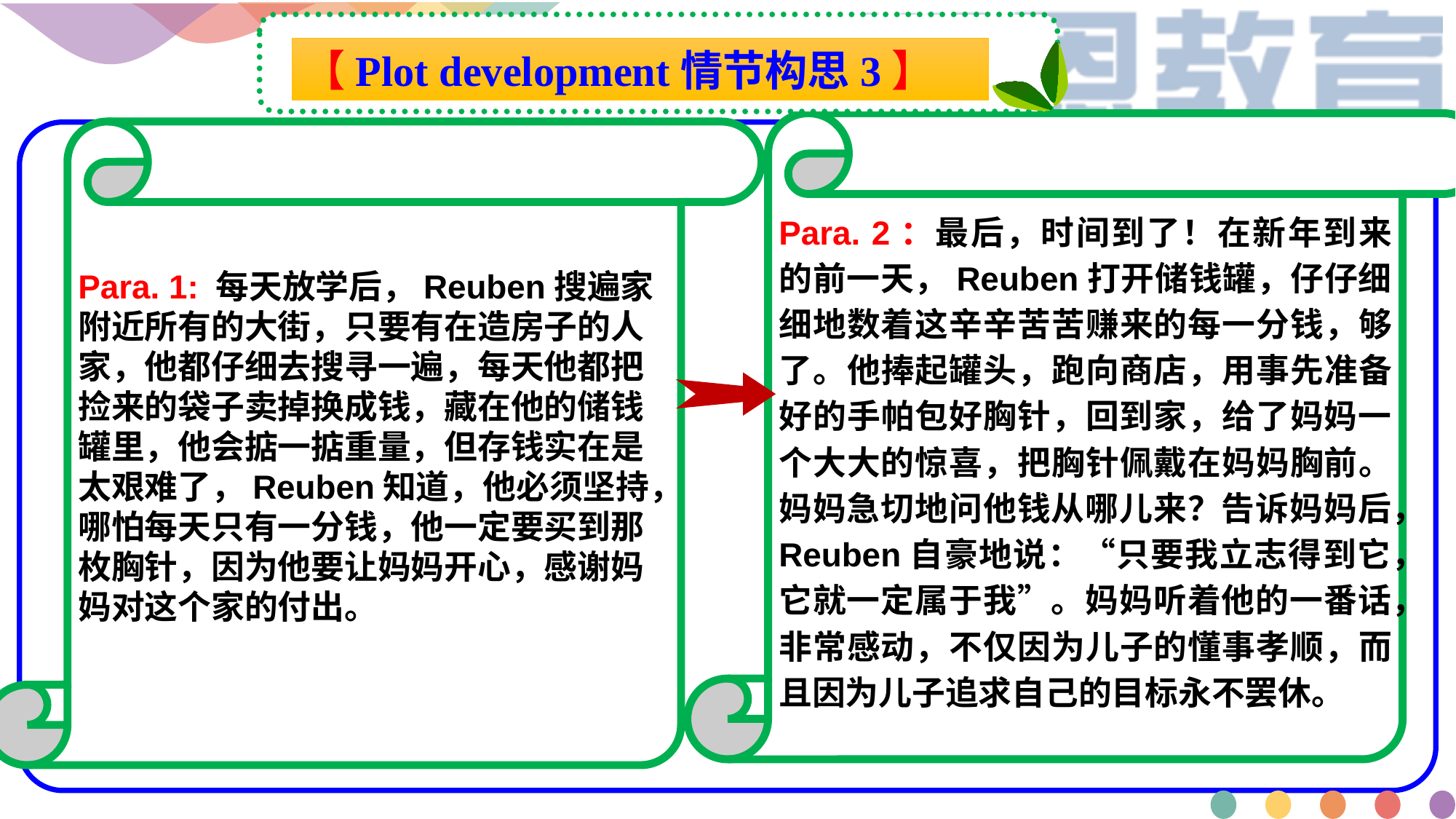

【Plot development情节构思3】

Para. 2：最后，时间到了！在新年到来的前一天，Reuben打开储钱罐，仔仔细细地数着这辛辛苦苦赚来的每一分钱，够了。他捧起罐头，跑向商店，用事先准备好的手帕包好胸针，回到家，给了妈妈一个大大的惊喜，把胸针佩戴在妈妈胸前。妈妈急切地问他钱从哪儿来？告诉妈妈后，Reuben自豪地说：“只要我立志得到它，它就一定属于我”。妈妈听着他的一番话，非常感动，不仅因为儿子的懂事孝顺，而且因为儿子追求自己的目标永不罢休。

Para. 1: 每天放学后，Reuben搜遍家附近所有的大街，只要有在造房子的人家，他都仔细去搜寻一遍，每天他都把捡来的袋子卖掉换成钱，藏在他的储钱罐里，他会掂一掂重量，但存钱实在是太艰难了，Reuben知道，他必须坚持，哪怕每天只有一分钱，他一定要买到那枚胸针，因为他要让妈妈开心，感谢妈妈对这个家的付出。